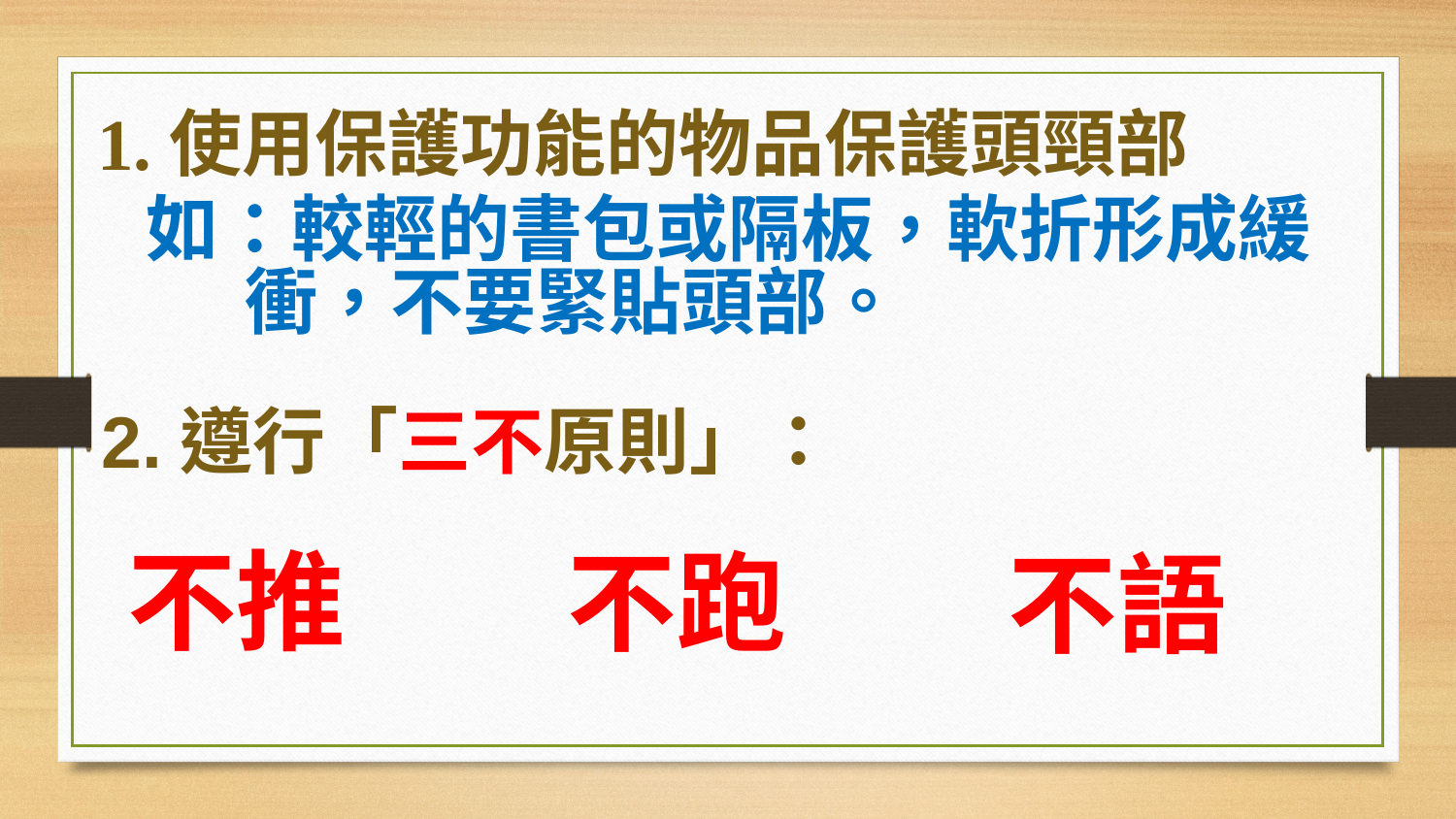

1.使用保護功能的物品保護頭頸部
   如：較輕的書包或隔板，軟折形成緩
         衝，不要緊貼頭部。
2.遵行「三不原則」：
不推
不跑
不語